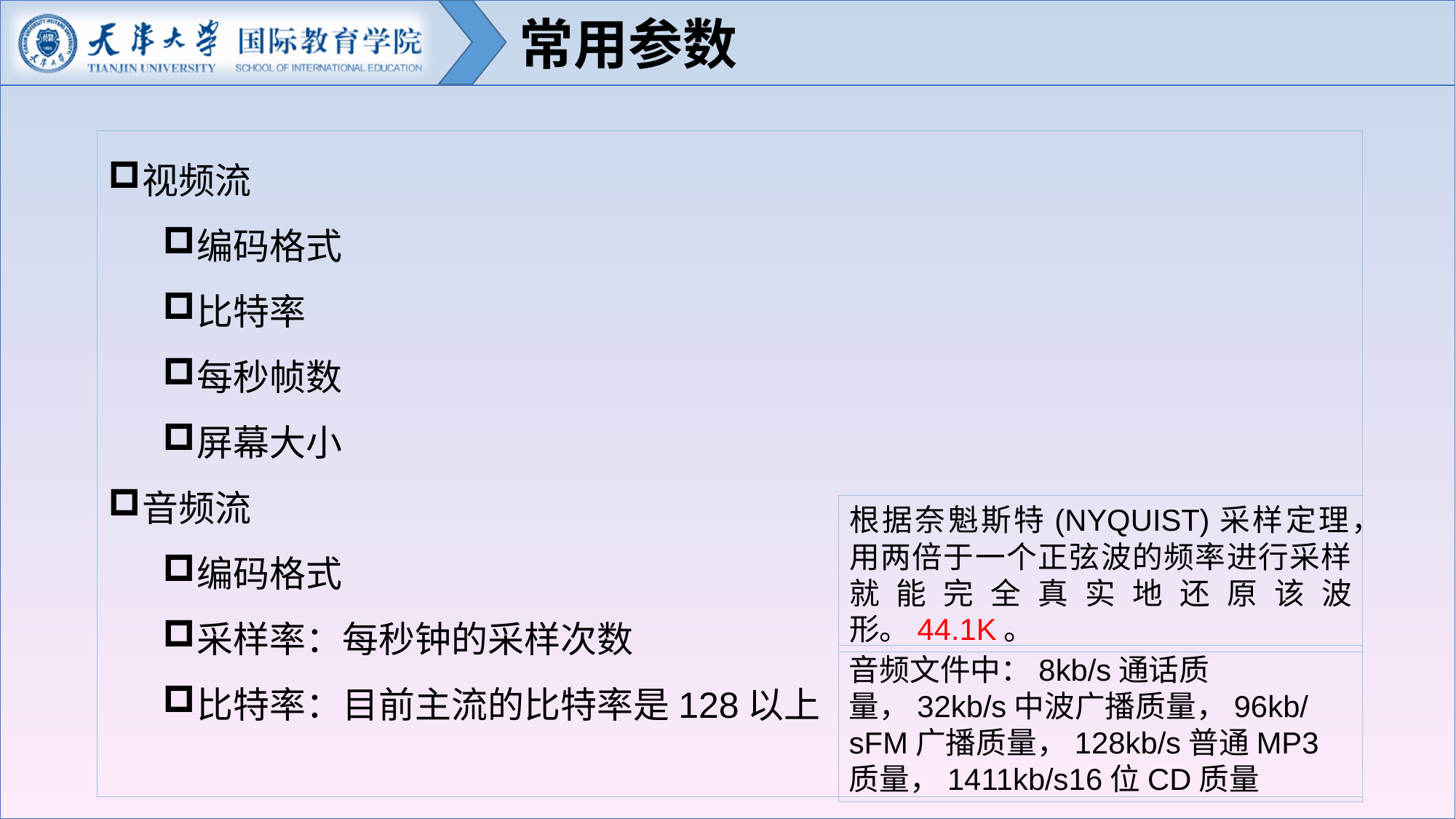

常用参数
视频流
编码格式
比特率
每秒帧数
屏幕大小
音频流
编码格式
采样率：每秒钟的采样次数
比特率：目前主流的比特率是128以上

根据奈魁斯特(NYQUIST)采样定理，用两倍于一个正弦波的频率进行采样就能完全真实地还原该波形。44.1K。
音频文件中：8kb/s通话质量，32kb/s中波广播质量，96kb/sFM广播质量，128kb/s普通MP3质量，1411kb/s16位CD质量